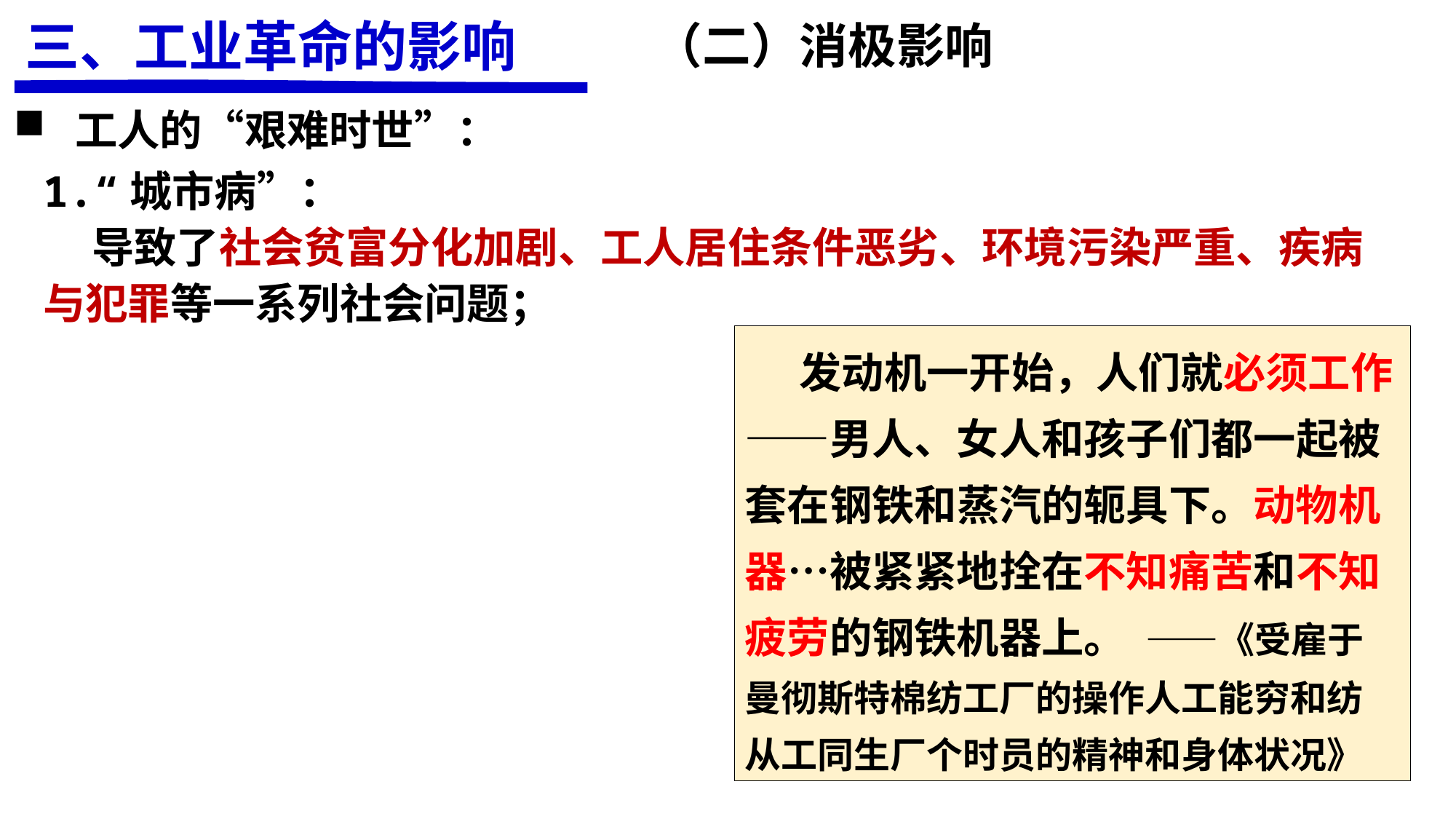

三、工业革命的影响

（二）消极影响
工人的“艰难时世”：
1.“城市病”：
    导致了社会贫富分化加剧、工人居住条件恶劣、环境污染严重、疾病与犯罪等一系列社会问题；
发动机一开始，人们就必须工作——男人、女人和孩子们都一起被套在钢铁和蒸汽的轭具下。动物机器…被紧紧地拴在不知痛苦和不知疲劳的钢铁机器上。  ——《受雇于曼彻斯特棉纺工厂的操作人工能穷和纺从工同生厂个时员的精神和身体状况》